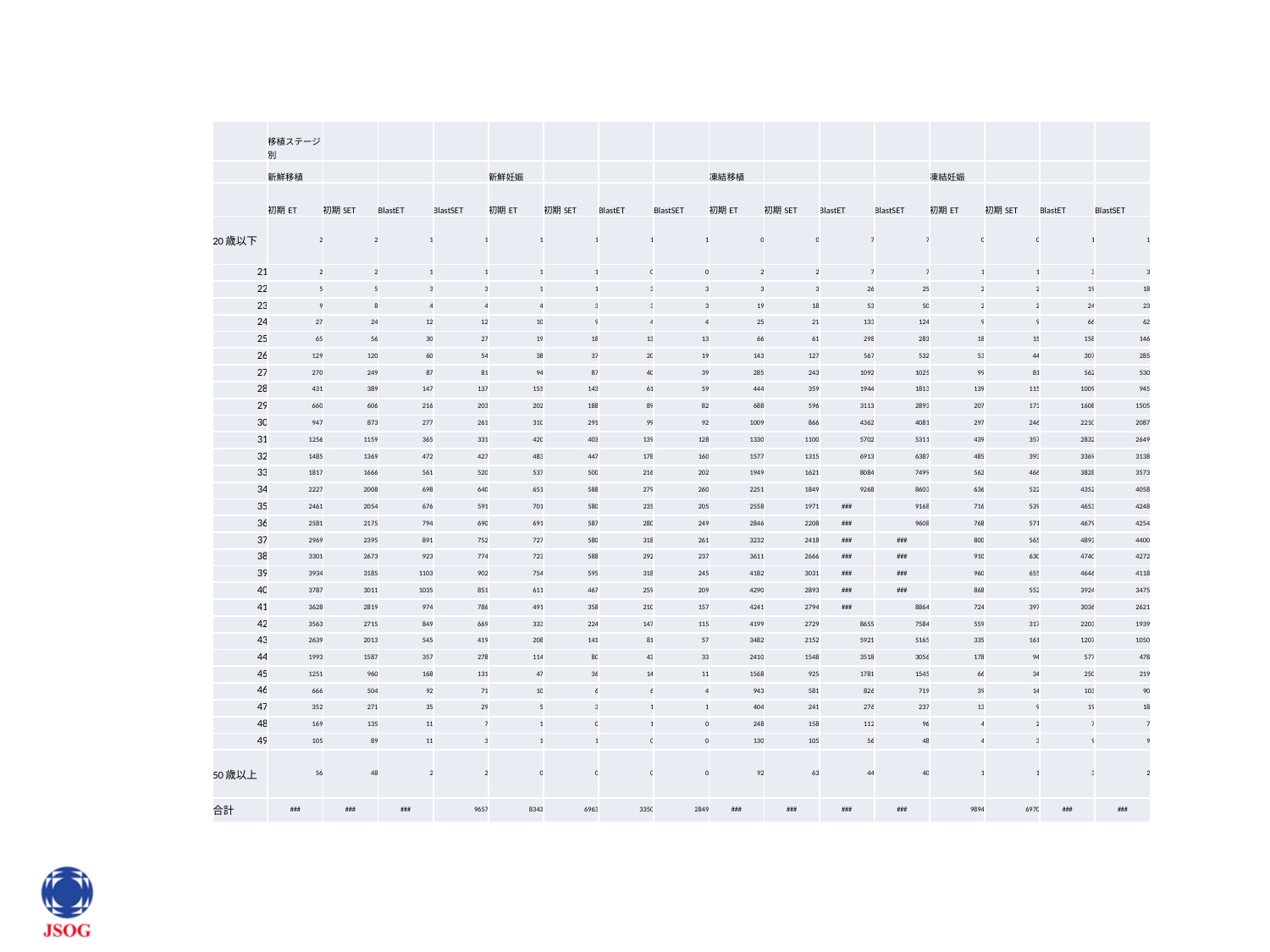

|  | 移植ステージ別 |  |  |  |  |  |  |  |  |  |  |  |  |  |  |  |
| --- | --- | --- | --- | --- | --- | --- | --- | --- | --- | --- | --- | --- | --- | --- | --- | --- |
|  | 新鮮移植 |  |  |  | 新鮮妊娠 |  |  |  | 凍結移植 |  |  |  | 凍結妊娠 |  |  |  |
|  | 初期ET | 初期SET | BlastET | BlastSET | 初期ET | 初期SET | BlastET | BlastSET | 初期ET | 初期SET | BlastET | BlastSET | 初期ET | 初期SET | BlastET | BlastSET |
| 20歳以下 | 2 | 2 | 1 | 1 | 1 | 1 | 1 | 1 | 0 | 0 | 7 | 7 | 0 | 0 | 1 | 1 |
| 21 | 2 | 2 | 1 | 1 | 1 | 1 | 0 | 0 | 2 | 2 | 7 | 7 | 1 | 1 | 3 | 3 |
| 22 | 5 | 5 | 3 | 3 | 1 | 1 | 3 | 3 | 3 | 3 | 26 | 25 | 2 | 2 | 19 | 18 |
| 23 | 9 | 8 | 4 | 4 | 4 | 3 | 3 | 3 | 19 | 18 | 53 | 50 | 2 | 2 | 24 | 23 |
| 24 | 27 | 24 | 12 | 12 | 10 | 9 | 4 | 4 | 25 | 21 | 133 | 124 | 9 | 9 | 66 | 62 |
| 25 | 65 | 56 | 30 | 27 | 19 | 18 | 13 | 13 | 66 | 61 | 298 | 283 | 18 | 15 | 158 | 146 |
| 26 | 129 | 120 | 60 | 54 | 38 | 37 | 20 | 19 | 143 | 127 | 567 | 532 | 53 | 44 | 307 | 285 |
| 27 | 270 | 249 | 87 | 81 | 94 | 87 | 40 | 39 | 285 | 243 | 1092 | 1025 | 99 | 81 | 562 | 530 |
| 28 | 431 | 389 | 147 | 137 | 155 | 143 | 61 | 59 | 444 | 359 | 1944 | 1813 | 139 | 115 | 1009 | 945 |
| 29 | 660 | 606 | 216 | 203 | 202 | 188 | 89 | 82 | 688 | 596 | 3113 | 2893 | 207 | 173 | 1608 | 1505 |
| 30 | 947 | 873 | 277 | 261 | 310 | 291 | 99 | 92 | 1009 | 866 | 4362 | 4081 | 297 | 246 | 2210 | 2087 |
| 31 | 1256 | 1159 | 365 | 331 | 420 | 403 | 139 | 128 | 1330 | 1100 | 5702 | 5311 | 439 | 357 | 2832 | 2649 |
| 32 | 1485 | 1369 | 472 | 427 | 483 | 447 | 178 | 160 | 1577 | 1315 | 6913 | 6387 | 485 | 393 | 3369 | 3138 |
| 33 | 1817 | 1666 | 561 | 520 | 537 | 500 | 216 | 202 | 1949 | 1621 | 8084 | 7499 | 562 | 466 | 3828 | 3573 |
| 34 | 2227 | 2008 | 698 | 640 | 651 | 588 | 279 | 260 | 2251 | 1849 | 9268 | 8603 | 636 | 522 | 4352 | 4058 |
| 35 | 2461 | 2054 | 676 | 591 | 701 | 580 | 235 | 205 | 2558 | 1971 | ### | 9168 | 716 | 539 | 4653 | 4248 |
| 36 | 2581 | 2175 | 794 | 690 | 691 | 587 | 280 | 249 | 2846 | 2208 | ### | 9608 | 768 | 571 | 4679 | 4254 |
| 37 | 2969 | 2395 | 891 | 752 | 727 | 580 | 318 | 261 | 3232 | 2418 | ### | ### | 800 | 565 | 4893 | 4400 |
| 38 | 3301 | 2673 | 923 | 774 | 723 | 588 | 292 | 237 | 3611 | 2666 | ### | ### | 910 | 630 | 4740 | 4272 |
| 39 | 3934 | 3185 | 1103 | 902 | 754 | 595 | 318 | 245 | 4182 | 3031 | ### | ### | 960 | 655 | 4646 | 4118 |
| 40 | 3787 | 3011 | 1035 | 851 | 611 | 467 | 259 | 209 | 4290 | 2893 | ### | ### | 868 | 552 | 3924 | 3475 |
| 41 | 3628 | 2819 | 974 | 786 | 491 | 358 | 210 | 157 | 4241 | 2794 | ### | 8864 | 724 | 397 | 3036 | 2621 |
| 42 | 3563 | 2715 | 849 | 669 | 333 | 224 | 147 | 115 | 4199 | 2729 | 8655 | 7584 | 559 | 317 | 2203 | 1939 |
| 43 | 2639 | 2013 | 545 | 419 | 208 | 141 | 81 | 57 | 3482 | 2152 | 5921 | 5165 | 335 | 161 | 1207 | 1050 |
| 44 | 1993 | 1587 | 357 | 278 | 114 | 80 | 43 | 33 | 2410 | 1548 | 3518 | 3056 | 178 | 94 | 577 | 478 |
| 45 | 1251 | 960 | 168 | 131 | 47 | 36 | 14 | 11 | 1568 | 925 | 1781 | 1545 | 66 | 34 | 250 | 219 |
| 46 | 666 | 504 | 92 | 71 | 10 | 6 | 6 | 4 | 943 | 581 | 826 | 719 | 39 | 14 | 103 | 90 |
| 47 | 352 | 271 | 35 | 29 | 5 | 3 | 1 | 1 | 404 | 241 | 276 | 237 | 13 | 9 | 19 | 18 |
| 48 | 169 | 135 | 11 | 7 | 1 | 0 | 1 | 0 | 248 | 158 | 112 | 96 | 4 | 2 | 7 | 7 |
| 49 | 105 | 89 | 11 | 3 | 1 | 1 | 0 | 0 | 130 | 105 | 56 | 48 | 4 | 3 | 9 | 9 |
| 50歳以上 | 56 | 48 | 2 | 2 | 0 | 0 | 0 | 0 | 92 | 63 | 44 | 40 | 1 | 1 | 3 | 2 |
| 合計 | ### | ### | ### | 9657 | 8343 | 6963 | 3350 | 2849 | ### | ### | ### | ### | 9894 | 6970 | ### | ### |